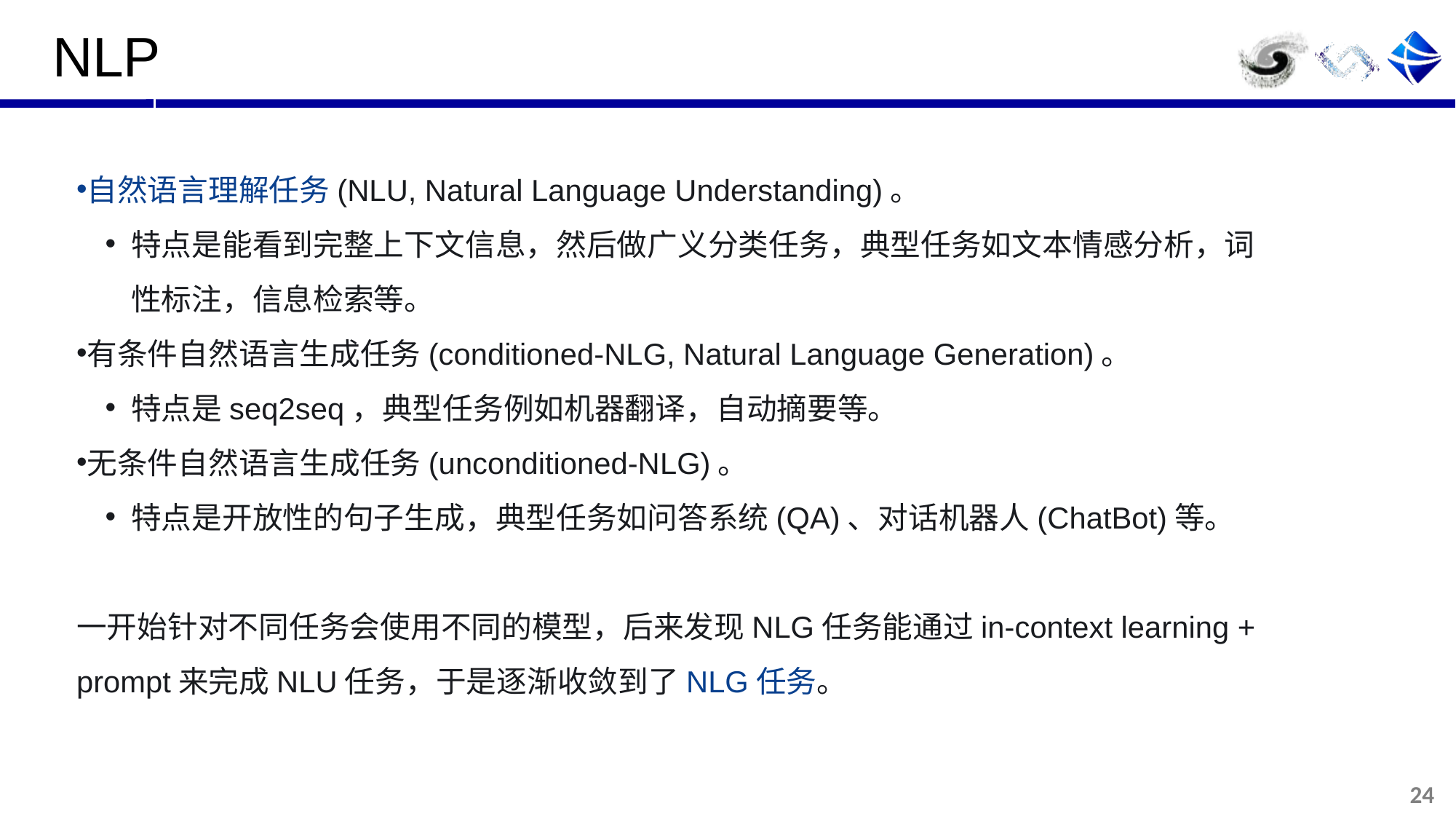

# NLP
自然语言理解任务(NLU, Natural Language Understanding)。
特点是能看到完整上下文信息，然后做广义分类任务，典型任务如文本情感分析，词性标注，信息检索等。
有条件自然语言生成任务(conditioned-NLG, Natural Language Generation)。
特点是seq2seq，典型任务例如机器翻译，自动摘要等。
无条件自然语言生成任务(unconditioned-NLG)。
特点是开放性的句子生成，典型任务如问答系统(QA)、对话机器人(ChatBot)等。

一开始针对不同任务会使用不同的模型，后来发现NLG任务能通过in-context learning + prompt来完成NLU任务，于是逐渐收敛到了NLG任务。